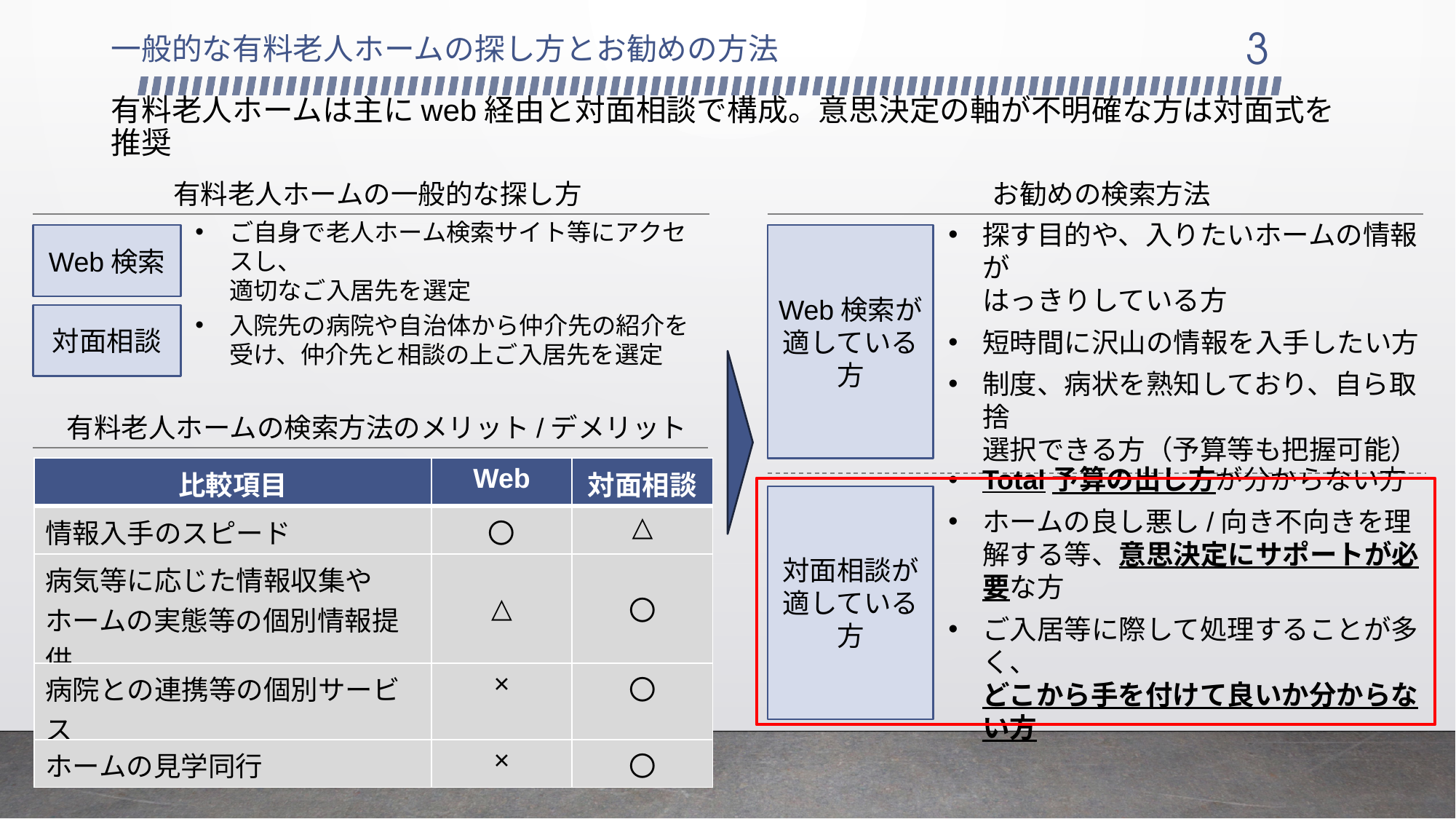

3
一般的な有料老人ホームの探し方とお勧めの方法
有料老人ホームは主にweb経由と対面相談で構成。意思決定の軸が不明確な方は対面式を推奨
有料老人ホームの一般的な探し方
お勧めの検索方法
ご自身で老人ホーム検索サイト等にアクセスし、
適切なご入居先を選定
Web検索が適している方
対面相談が適している方
探す目的や、入りたいホームの情報が
はっきりしている方
短時間に沢山の情報を入手したい方
制度、病状を熟知しており、自ら取捨
選択できる方（予算等も把握可能）
Web検索
対面相談
入院先の病院や自治体から仲介先の紹介を
受け、仲介先と相談の上ご入居先を選定
有料老人ホームの検索方法のメリット/デメリット

| 比較項目 | Web | 対面相談 |
| --- | --- | --- |
| 情報入手のスピード | 〇 | △ |
| 病気等に応じた情報収集や ホームの実態等の個別情報提供 | △ | 〇 |
| 病院との連携等の個別サービス | × | 〇 |
| ホームの見学同行 | × | 〇 |

Total予算の出し方が分からない方
ホームの良し悪し/向き不向きを理解する等、意思決定にサポートが必要な方
ご入居等に際して処理することが多く、
どこから手を付けて良いか分からない方